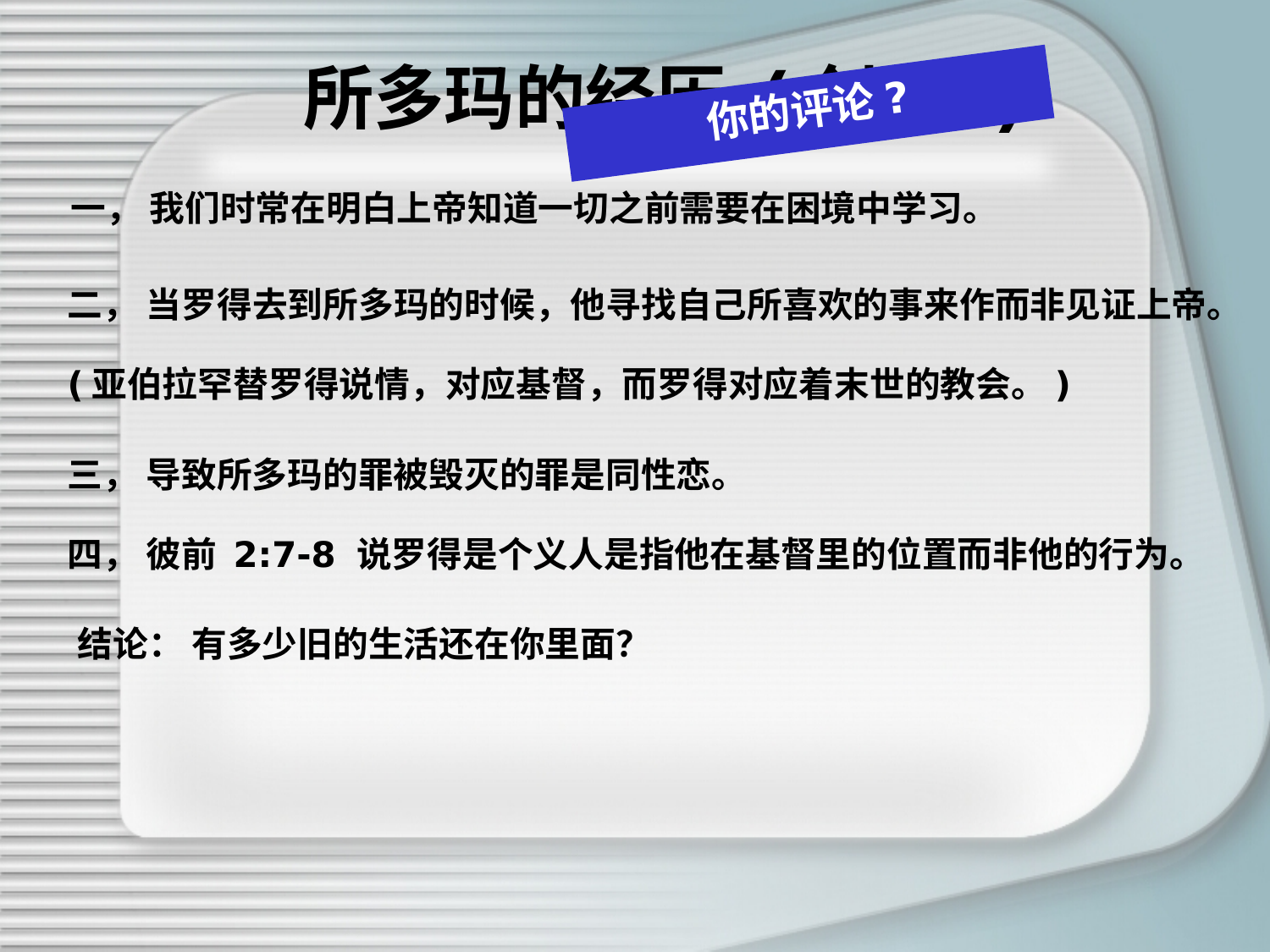

# 所多玛的经历 (创19)
你的评论?
一， 我们时常在明白上帝知道一切之前需要在困境中学习。
二， 当罗得去到所多玛的时候，他寻找自己所喜欢的事来作而非见证上帝。
(亚伯拉罕替罗得说情，对应基督，而罗得对应着末世的教会。)
三， 导致所多玛的罪被毁灭的罪是同性恋。
四， 彼前 2:7-8 说罗得是个义人是指他在基督里的位置而非他的行为。
结论： 有多少旧的生活还在你里面？